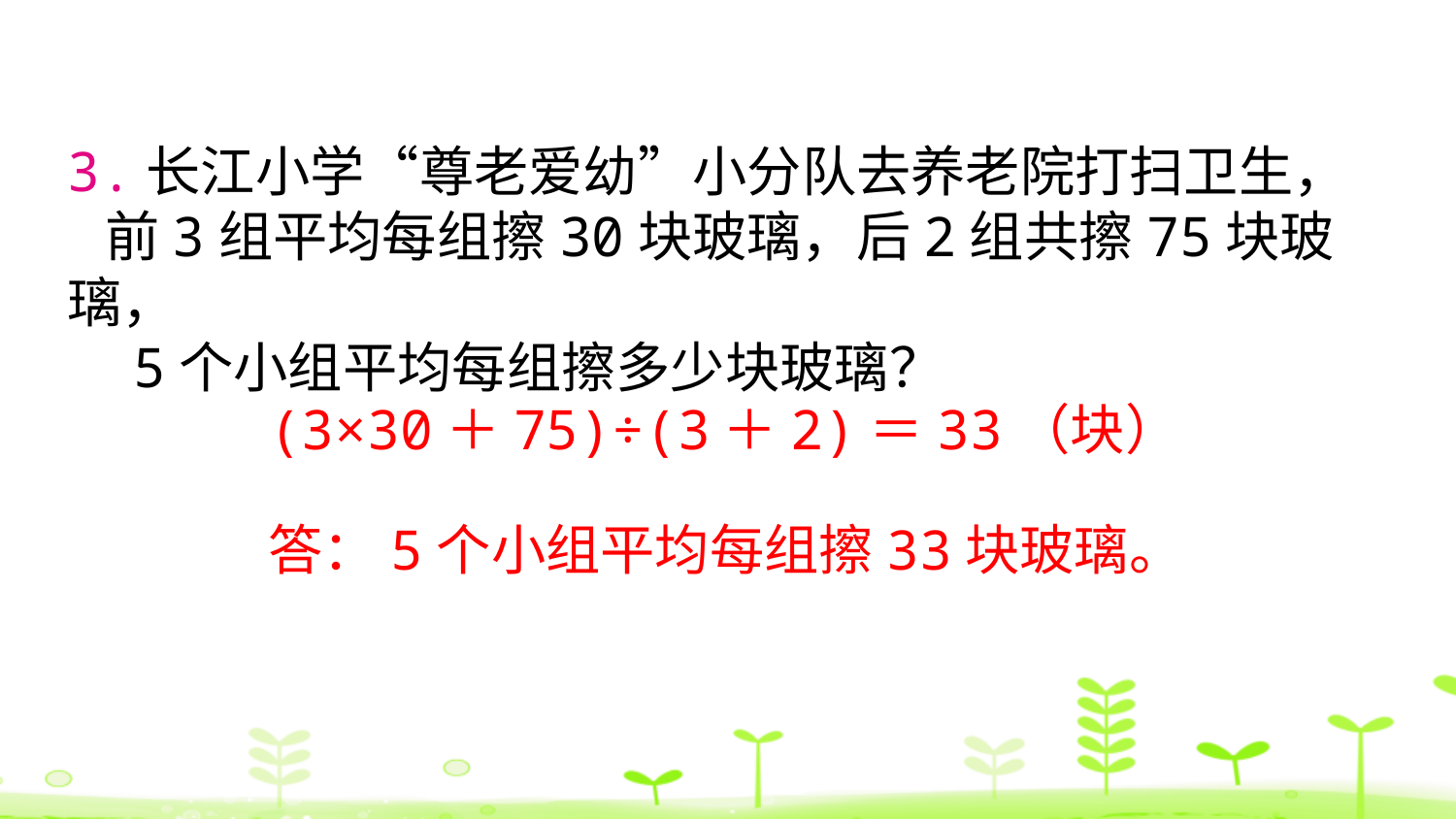

3.长江小学“尊老爱幼”小分队去养老院打扫卫生，
  前3组平均每组擦30块玻璃，后2组共擦75块玻璃，
  5个小组平均每组擦多少块玻璃？
(3×30＋75)÷(3＋2)＝33（块）
答：5个小组平均每组擦33块玻璃。